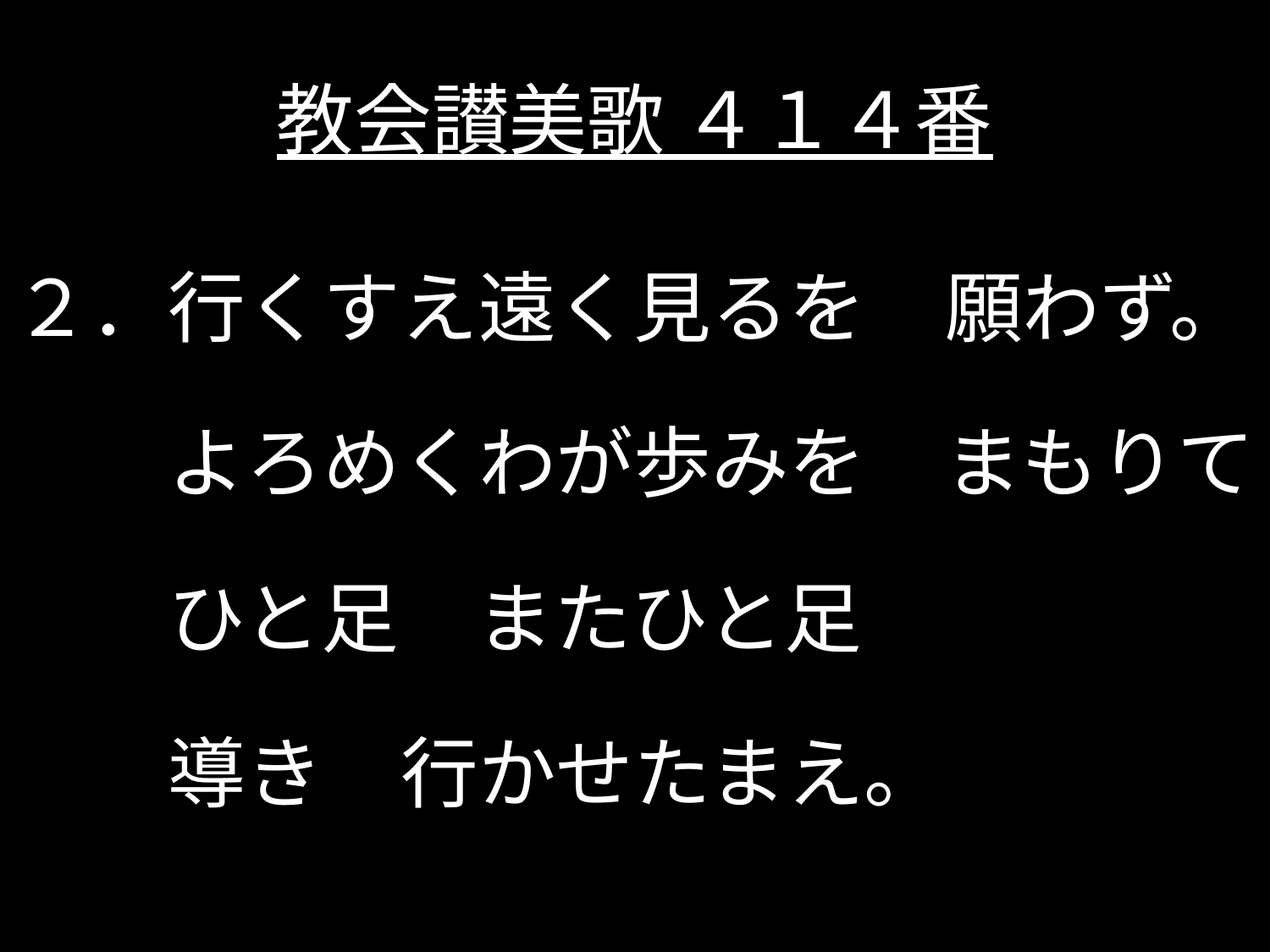

# 教会讃美歌 ４１４番
２．行くすえ遠く見るを　願わず。
　　よろめくわが歩みを　まもりて
　　ひと足　またひと足
　　導き　行かせたまえ。